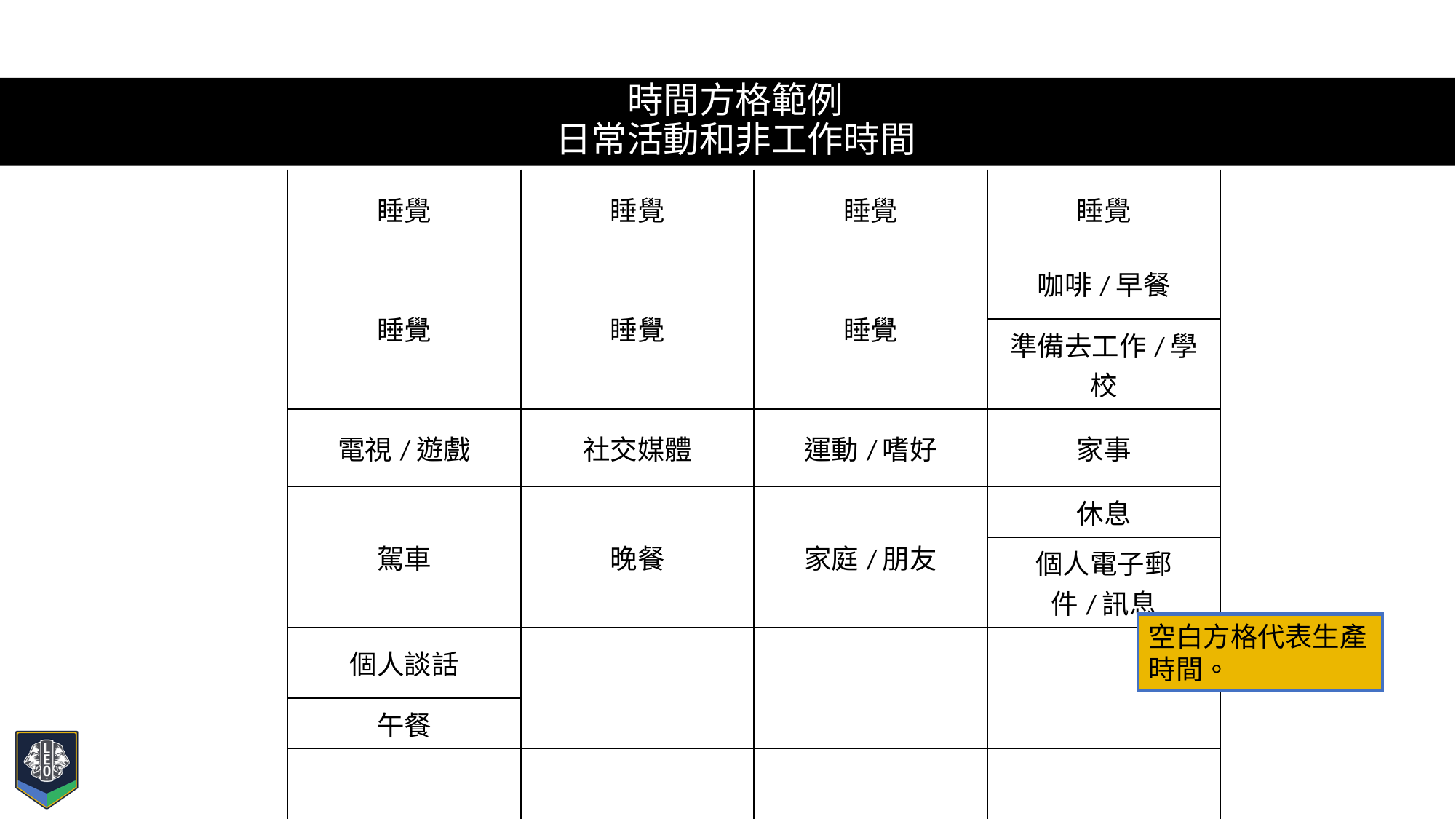

# 時間方格範例 日常活動和非工作時間

| 睡覺 | 睡覺 | 睡覺 | 睡覺 |
| --- | --- | --- | --- |
| 睡覺 | 睡覺 | 睡覺 | 咖啡/早餐 |
|  |  |  | 準備去工作/學校 |
| 電視/遊戲 | 社交媒體 | 運動/嗜好 | 家事 |
| 駕車 | 晚餐 | 家庭/朋友 | 休息 |
|  |  |  | 個人電子郵件/訊息 |
| 個人談話 |  |  |  |
| 午餐 |  |  |  |
|  |  |  |  |
空白方格代表生產時間。